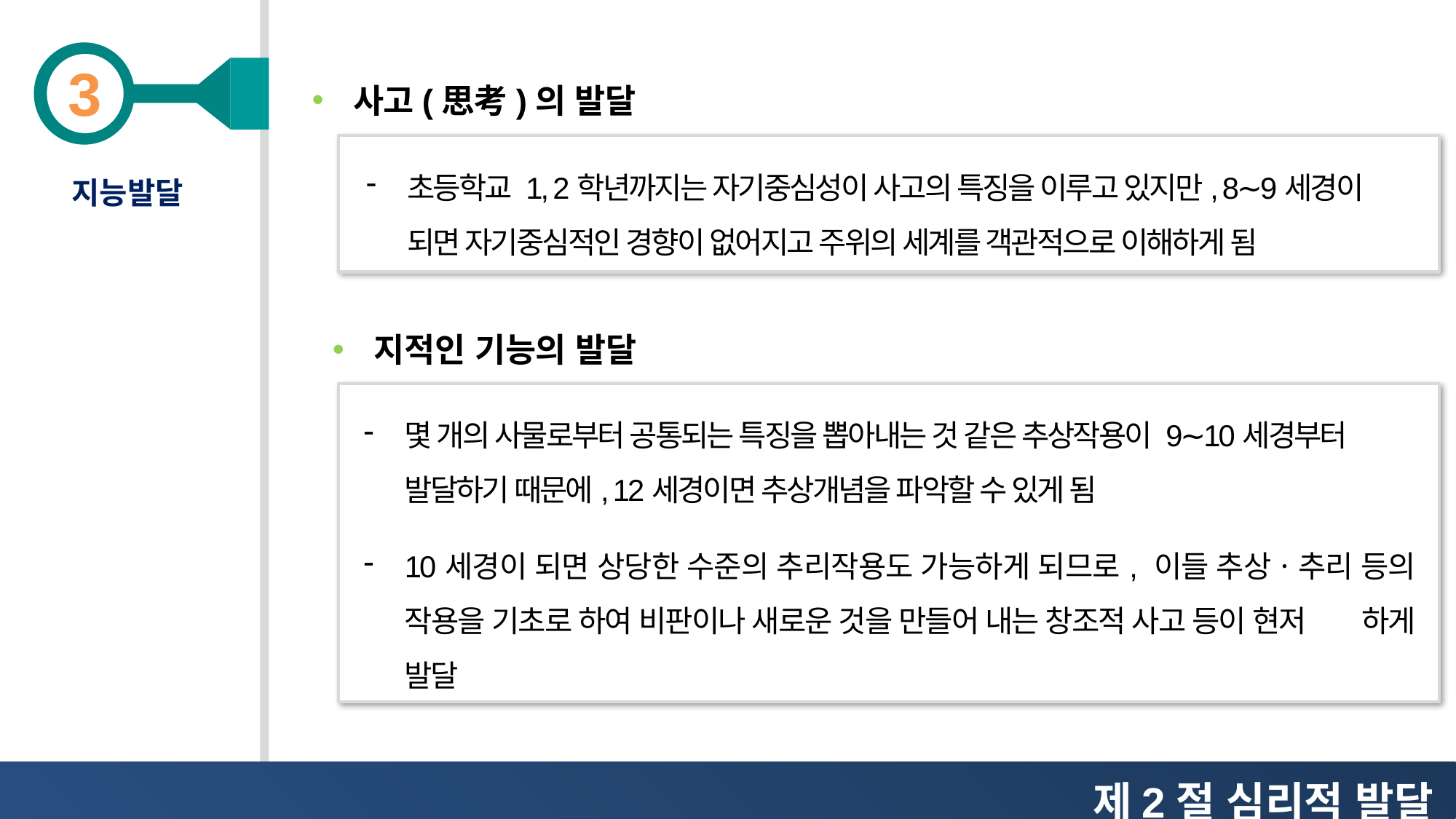

사고(思考)의 발달

초등학교 1, 2학년까지는 자기중심성이 사고의 특징을 이루고 있지만, 8∼9세경이
     되면 자기중심적인 경향이 없어지고 주위의 세계를 객관적으로 이해하게 됨
지능발달
지적인 기능의 발달

몇 개의 사물로부터 공통되는 특징을 뽑아내는 것 같은 추상작용이 9∼10세경부터 발달하기 때문에, 12세경이면 추상개념을 파악할 수 있게 됨

10세경이 되면 상당한 수준의 추리작용도 가능하게 되므로, 이들 추상ㆍ추리 등의 작용을 기초로 하여 비판이나 새로운 것을 만들어 내는 창조적 사고 등이 현저        하게 발달
제2절 심리적 발달